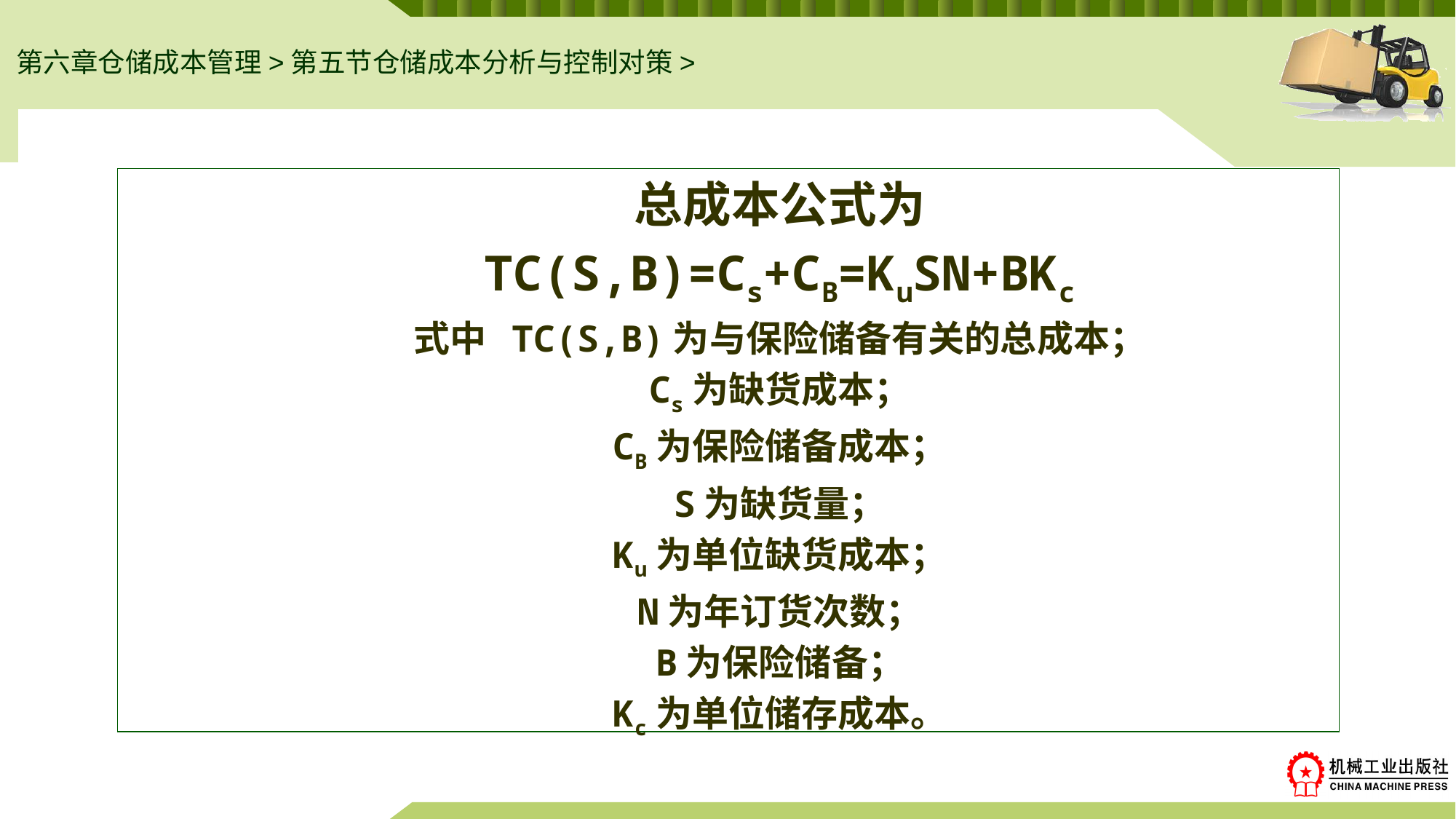

第六章仓储成本管理>第五节仓储成本分析与控制对策>
总成本公式为
TC(S,B)=Cs+CB=KuSN+BKc
式中  TC(S,B)为与保险储备有关的总成本；
Cs为缺货成本；
CB为保险储备成本；
S为缺货量；
Ku为单位缺货成本；
N为年订货次数；
B为保险储备；
Kc为单位储存成本。